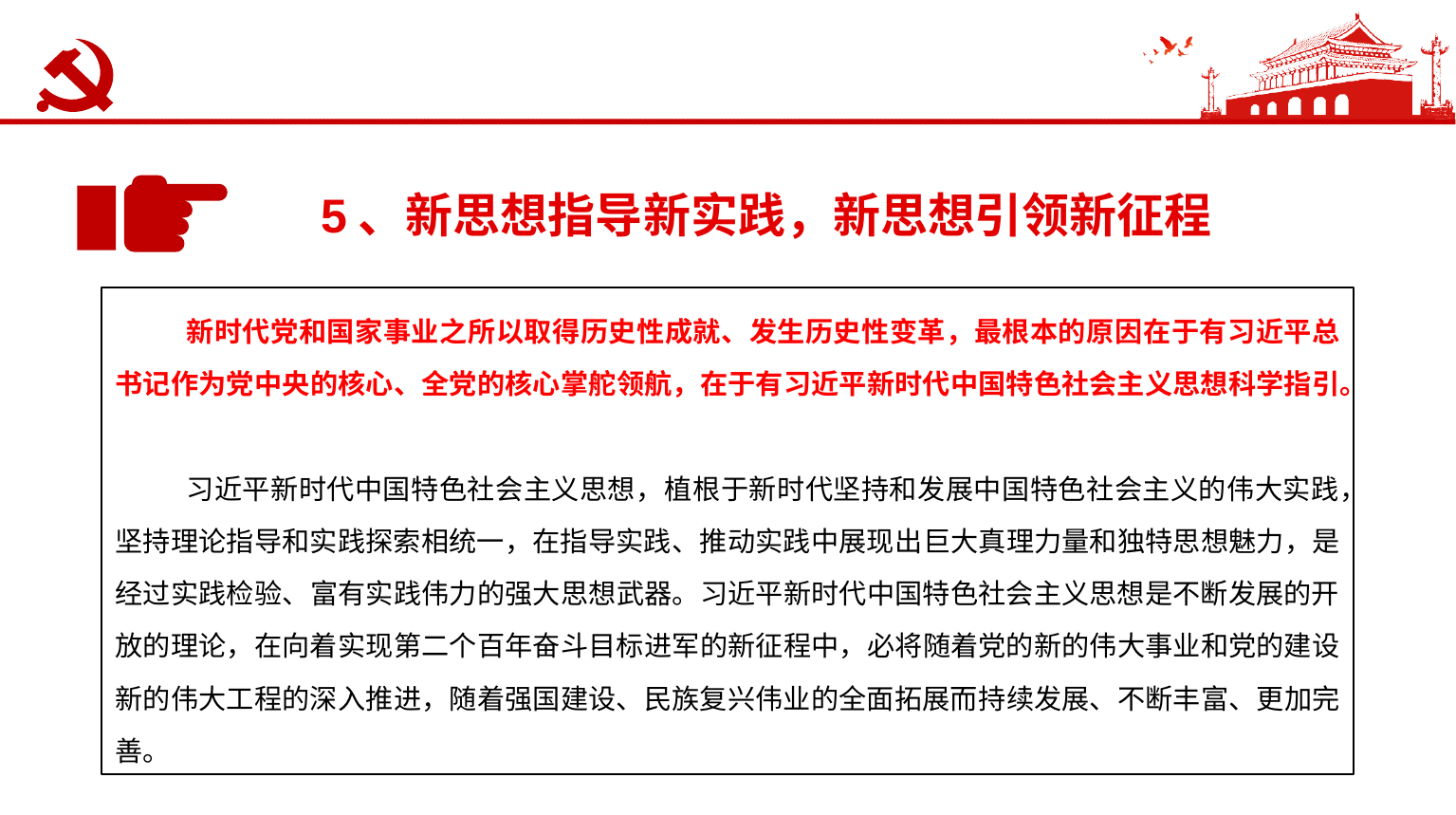

新提法

5、新思想指导新实践，新思想引领新征程
新时代党和国家事业之所以取得历史性成就、发生历史性变革，最根本的原因在于有习近平总书记作为党中央的核心、全党的核心掌舵领航，在于有习近平新时代中国特色社会主义思想科学指引。
习近平新时代中国特色社会主义思想，植根于新时代坚持和发展中国特色社会主义的伟大实践，坚持理论指导和实践探索相统一，在指导实践、推动实践中展现出巨大真理力量和独特思想魅力，是经过实践检验、富有实践伟力的强大思想武器。习近平新时代中国特色社会主义思想是不断发展的开放的理论，在向着实现第二个百年奋斗目标进军的新征程中，必将随着党的新的伟大事业和党的建设新的伟大工程的深入推进，随着强国建设、民族复兴伟业的全面拓展而持续发展、不断丰富、更加完善。